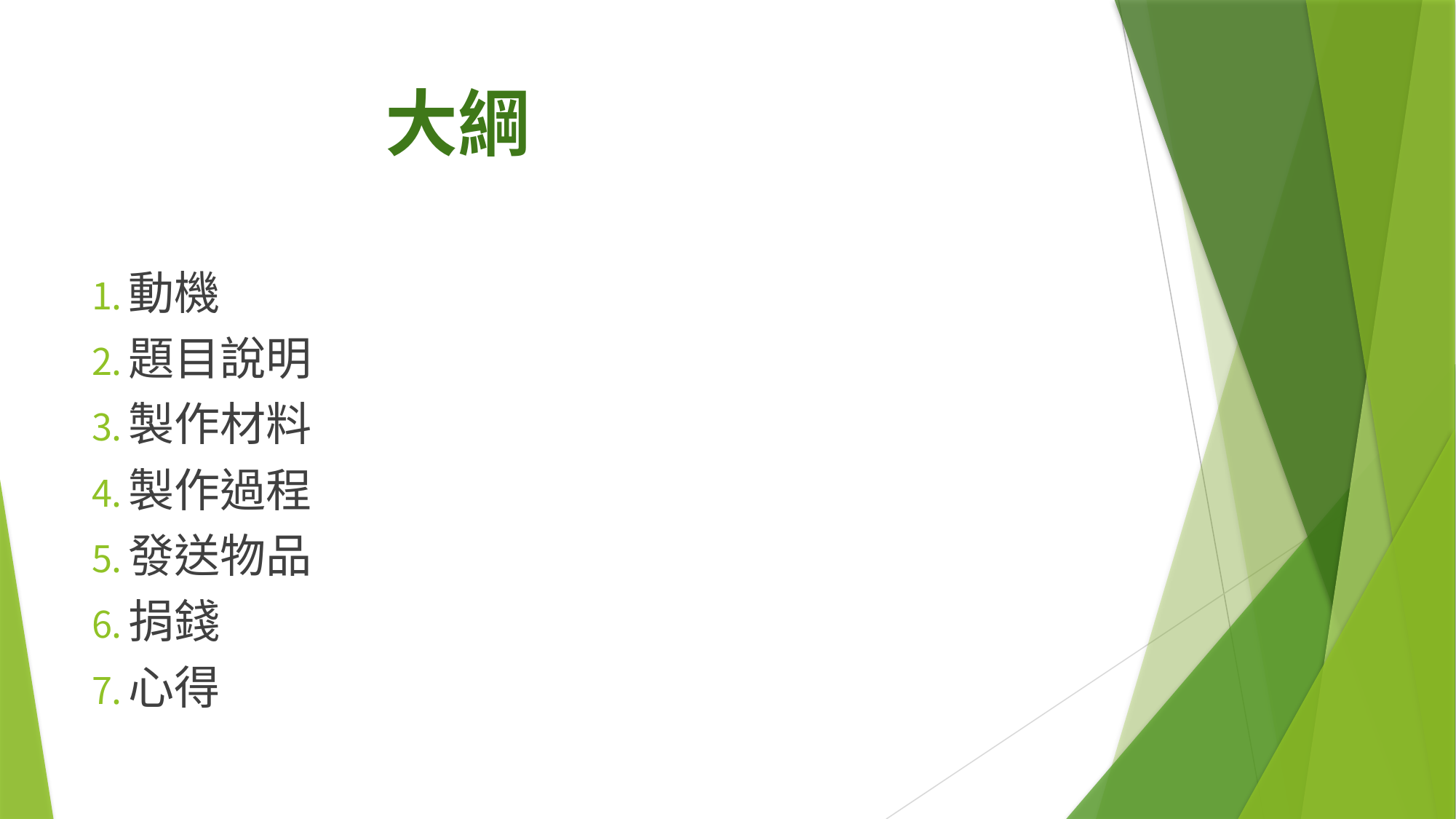

# 大綱
動機
題目說明
製作材料
製作過程
發送物品
捐錢
心得